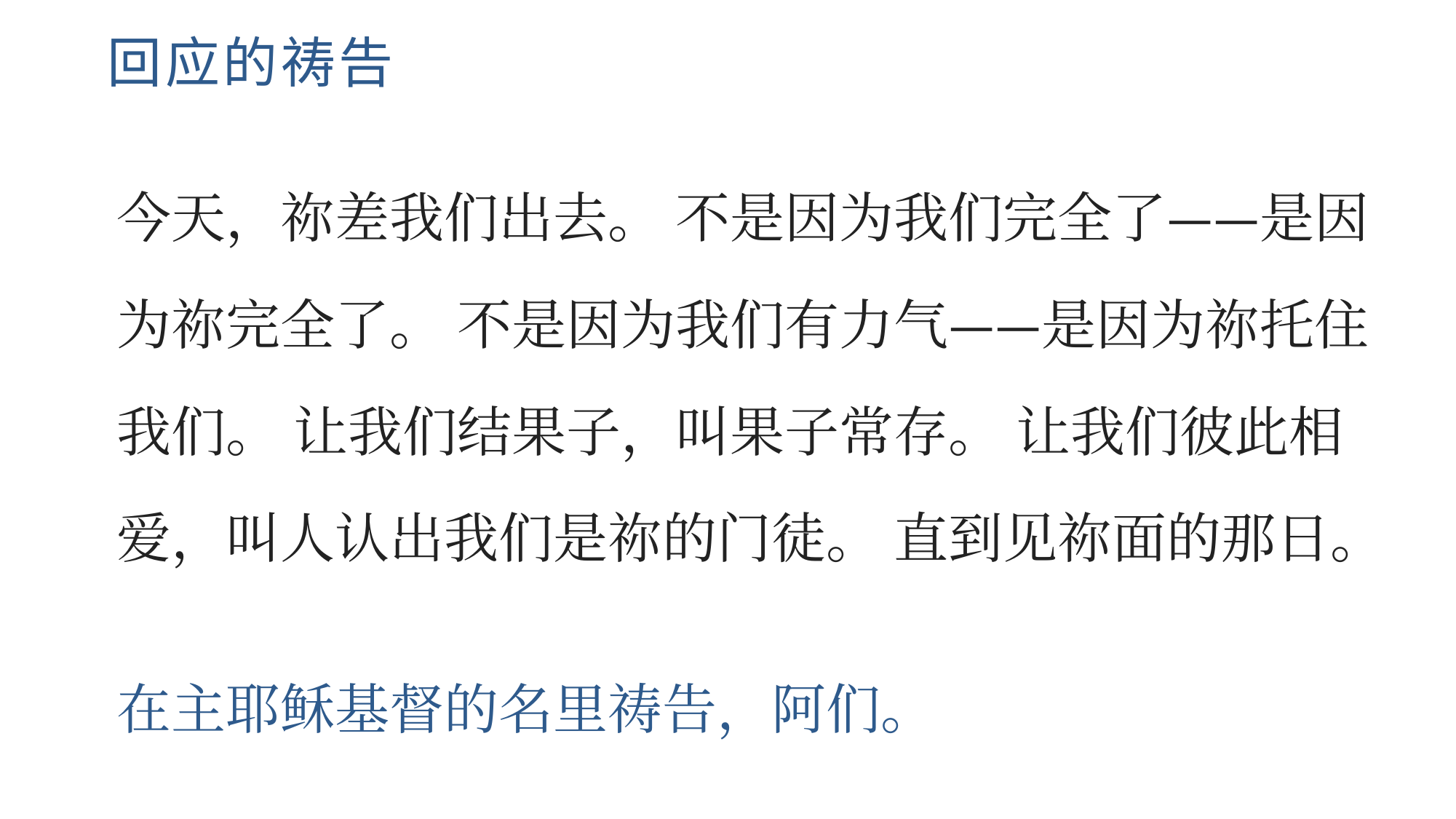

回应的祷告
今天，祢差我们出去。 不是因为我们完全了——是因为祢完全了。 不是因为我们有力气——是因为祢托住我们。 让我们结果子，叫果子常存。 让我们彼此相爱，叫人认出我们是祢的门徒。 直到见祢面的那日。
在主耶稣基督的名里祷告，阿们。